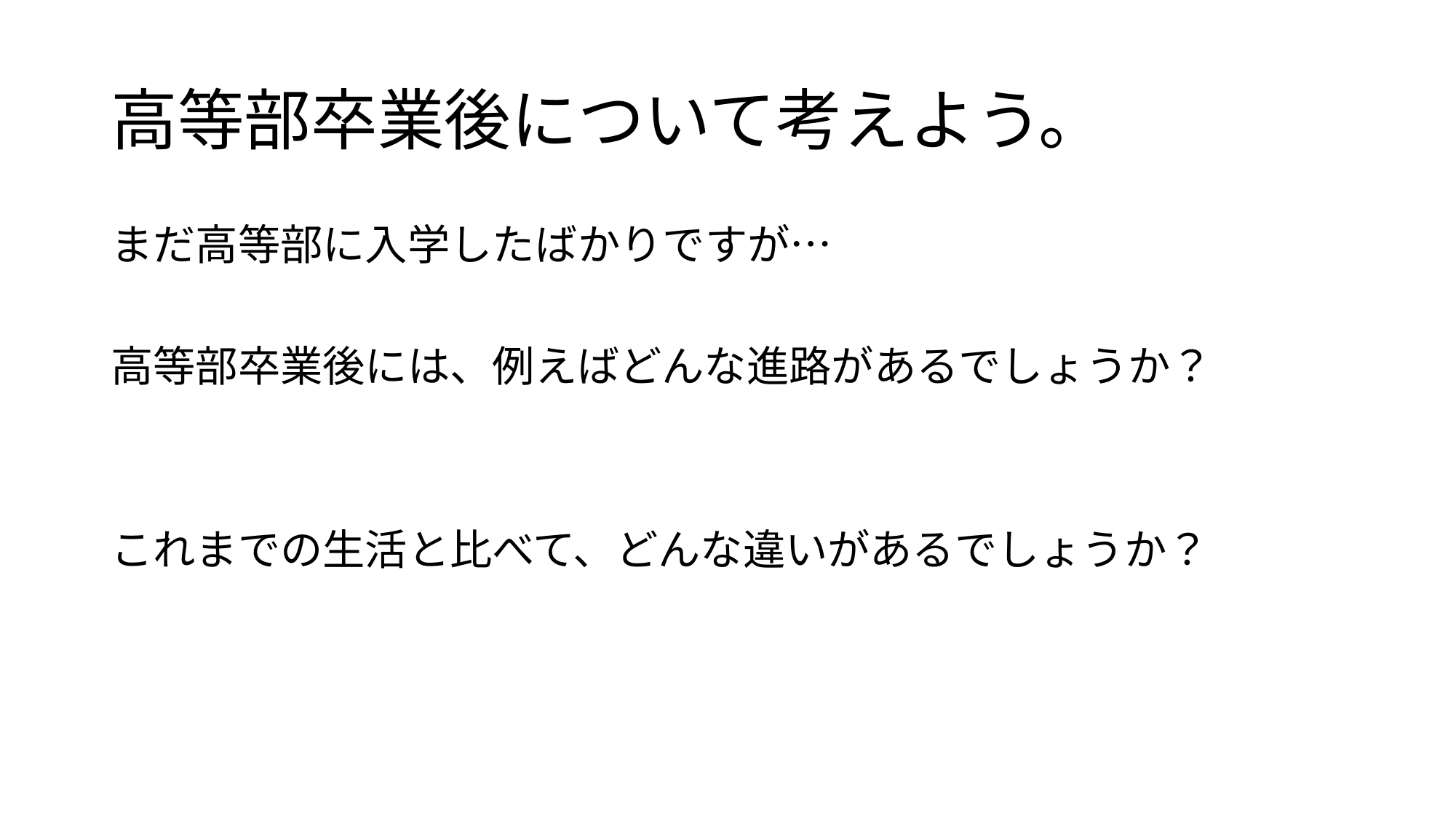

# 高等部卒業後について考えよう。
まだ高等部に入学したばかりですが…

高等部卒業後には、例えばどんな進路があるでしょうか？

これまでの生活と比べて、どんな違いがあるでしょうか？